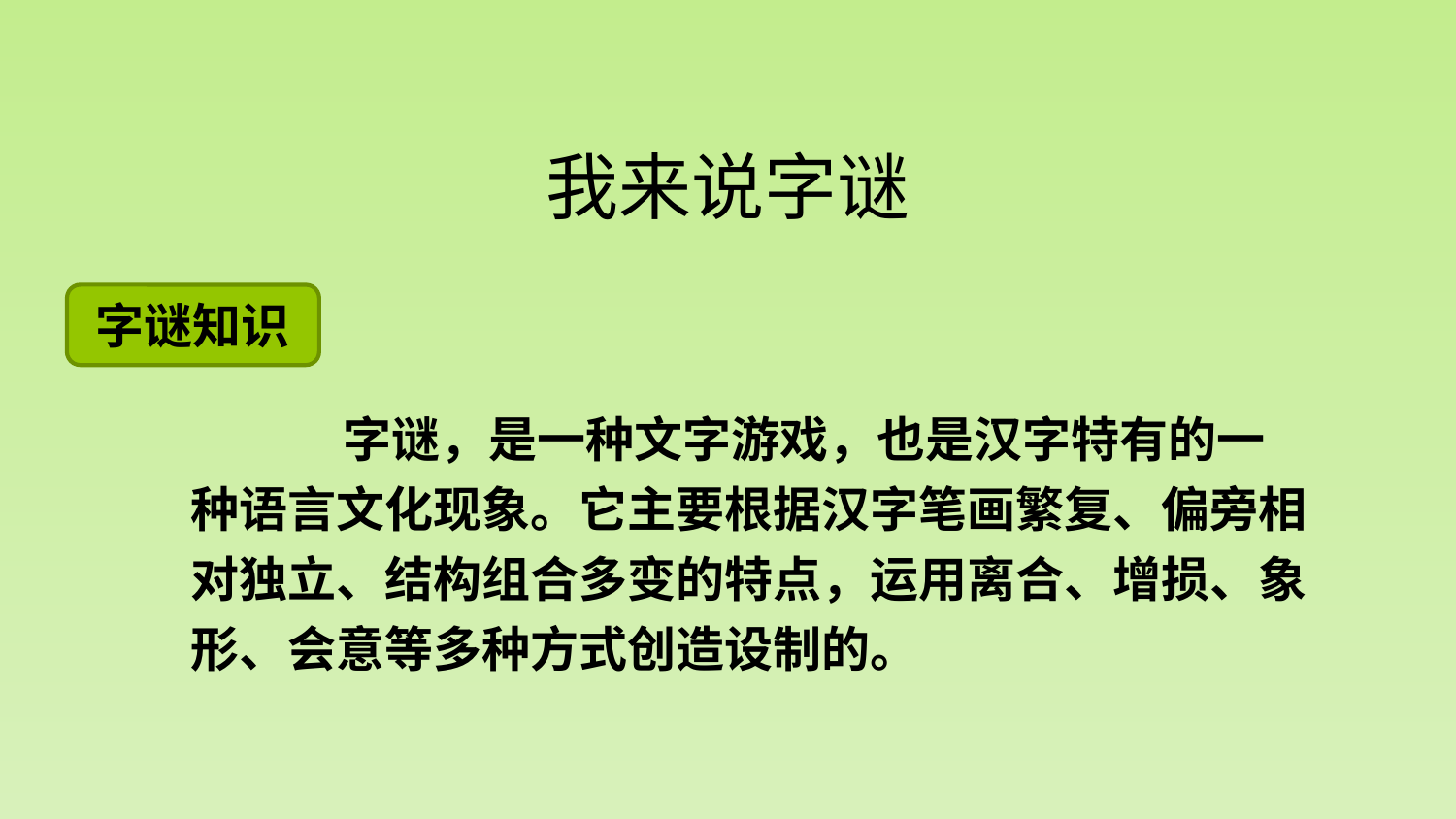

我来说字谜
字谜知识
    字谜，是一种文字游戏，也是汉字特有的一种语言文化现象。它主要根据汉字笔画繁复、偏旁相对独立、结构组合多变的特点，运用离合、增损、象形、会意等多种方式创造设制的。